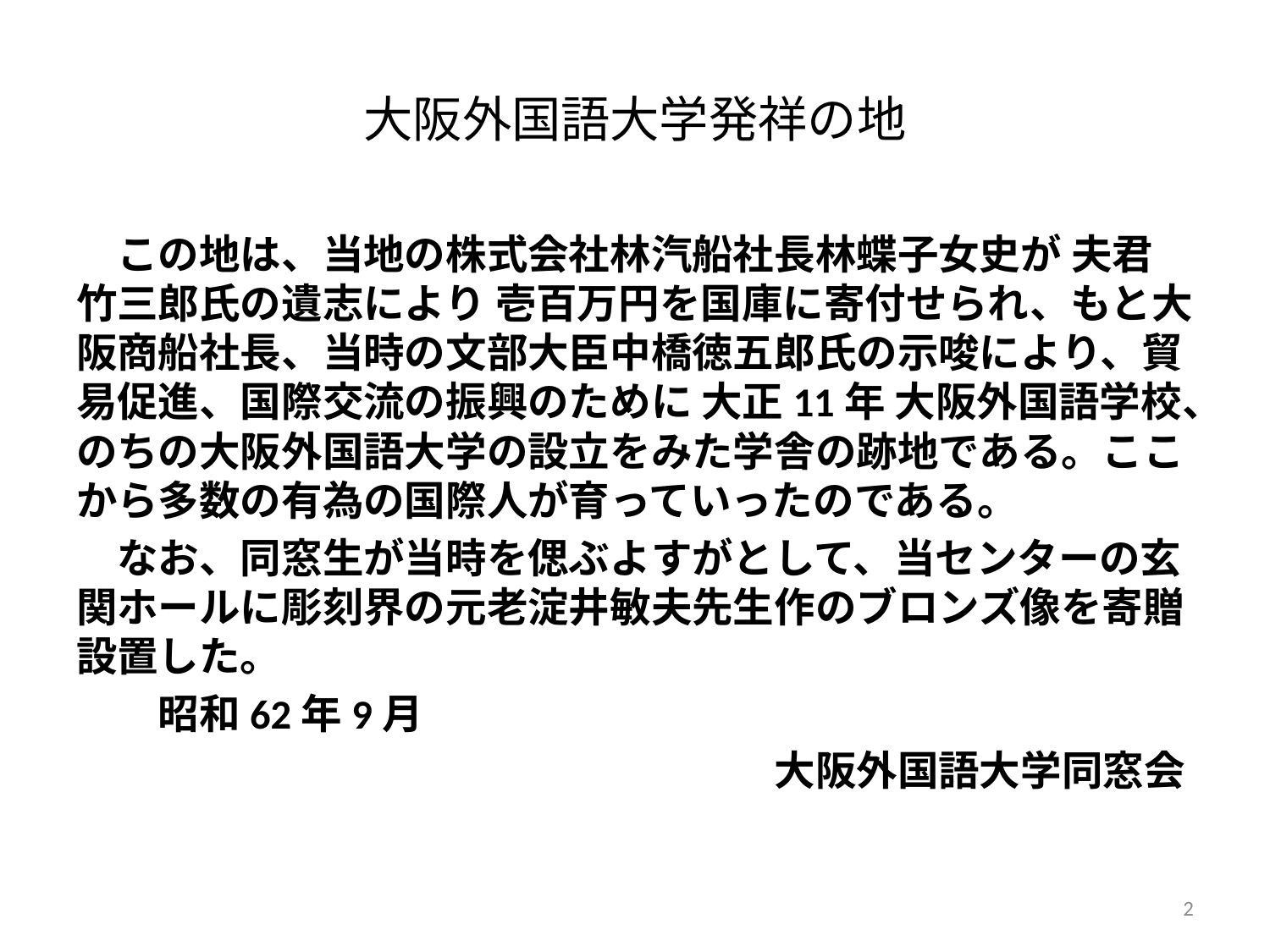

# 大阪外国語大学発祥の地
　この地は、当地の株式会社林汽船社長林蝶子女史が 夫君竹三郎氏の遺志により 壱百万円を国庫に寄付せられ、もと大阪商船社長、当時の文部大臣中橋徳五郎氏の示唆により、貿易促進、国際交流の振興のために 大正11年 大阪外国語学校、のちの大阪外国語大学の設立をみた学舎の跡地である。ここから多数の有為の国際人が育っていったのである。
　なお、同窓生が当時を偲ぶよすがとして、当センターの玄関ホールに彫刻界の元老淀井敏夫先生作のブロンズ像を寄贈設置した。
　　昭和62年9月
　　　　　　　　　　　　　　　　　大阪外国語大学同窓会
2